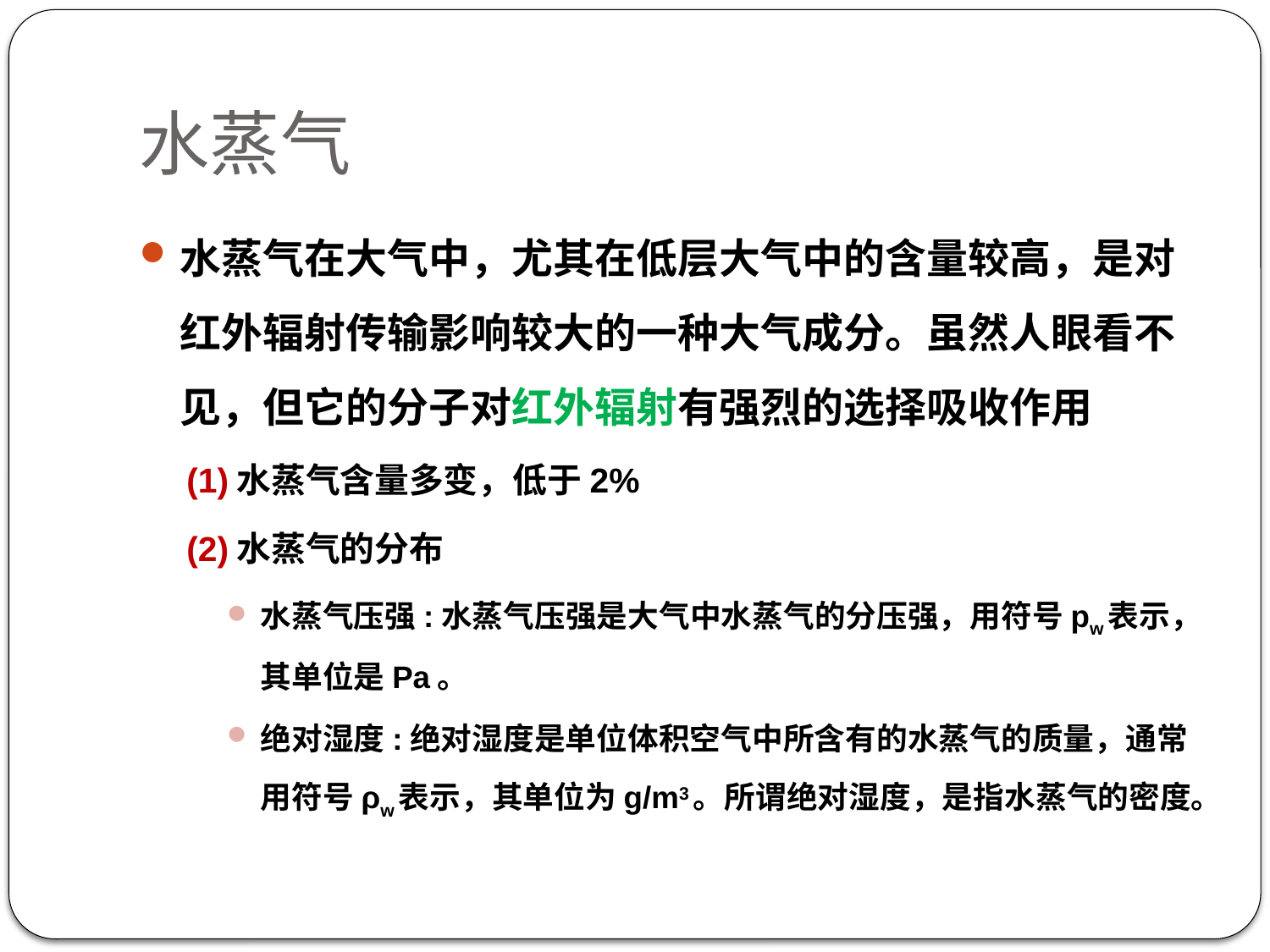

# 水蒸气
水蒸气在大气中，尤其在低层大气中的含量较高，是对红外辐射传输影响较大的一种大气成分。虽然人眼看不见，但它的分子对红外辐射有强烈的选择吸收作用
(1)水蒸气含量多变，低于2%
(2)水蒸气的分布
水蒸气压强:水蒸气压强是大气中水蒸气的分压强，用符号pw表示，其单位是Pa。
绝对湿度:绝对湿度是单位体积空气中所含有的水蒸气的质量，通常用符号ρw表示，其单位为g/m3。所谓绝对湿度，是指水蒸气的密度。